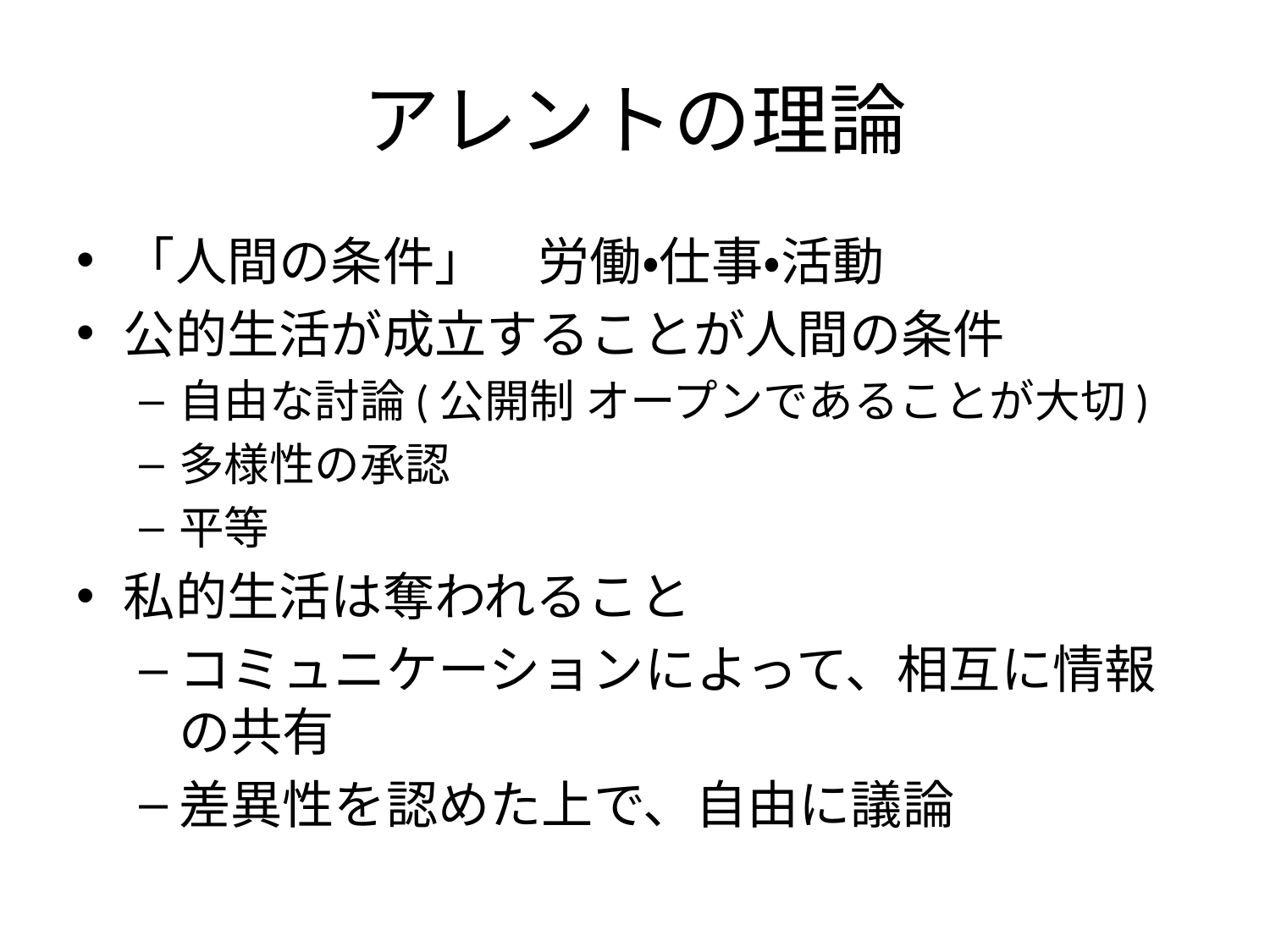

# アレントの理論
「人間の条件」　労働・仕事・活動
公的生活が成立することが人間の条件
自由な討論(公開制 オープンであることが大切)
多様性の承認
平等
私的生活は奪われること
コミュニケーションによって、相互に情報の共有
差異性を認めた上で、自由に議論